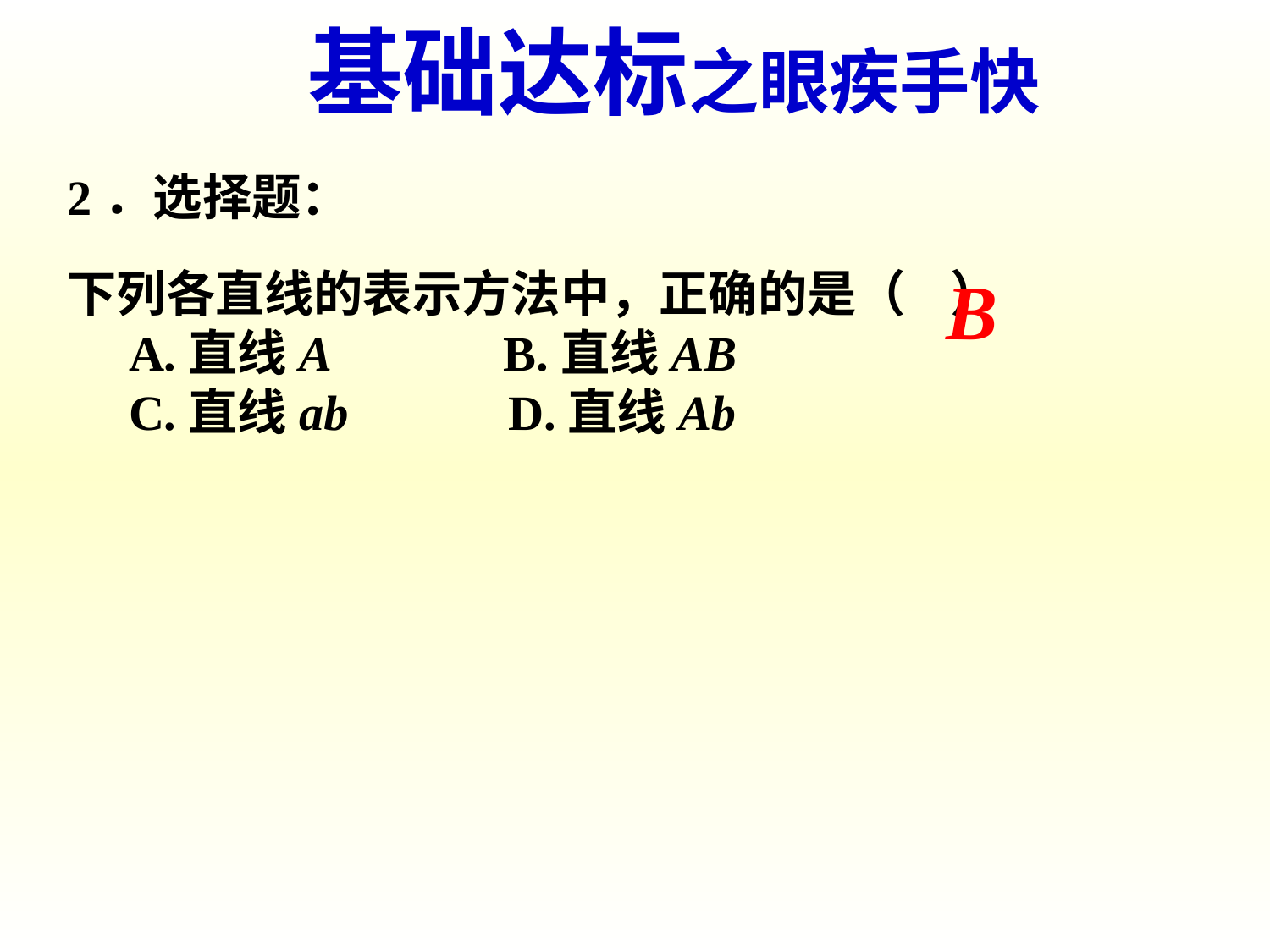

基础达标之眼疾手快
2．选择题：
下列各直线的表示方法中，正确的是（    ）
     A.直线A              B.直线AB
     C.直线ab             D.直线Ab
B